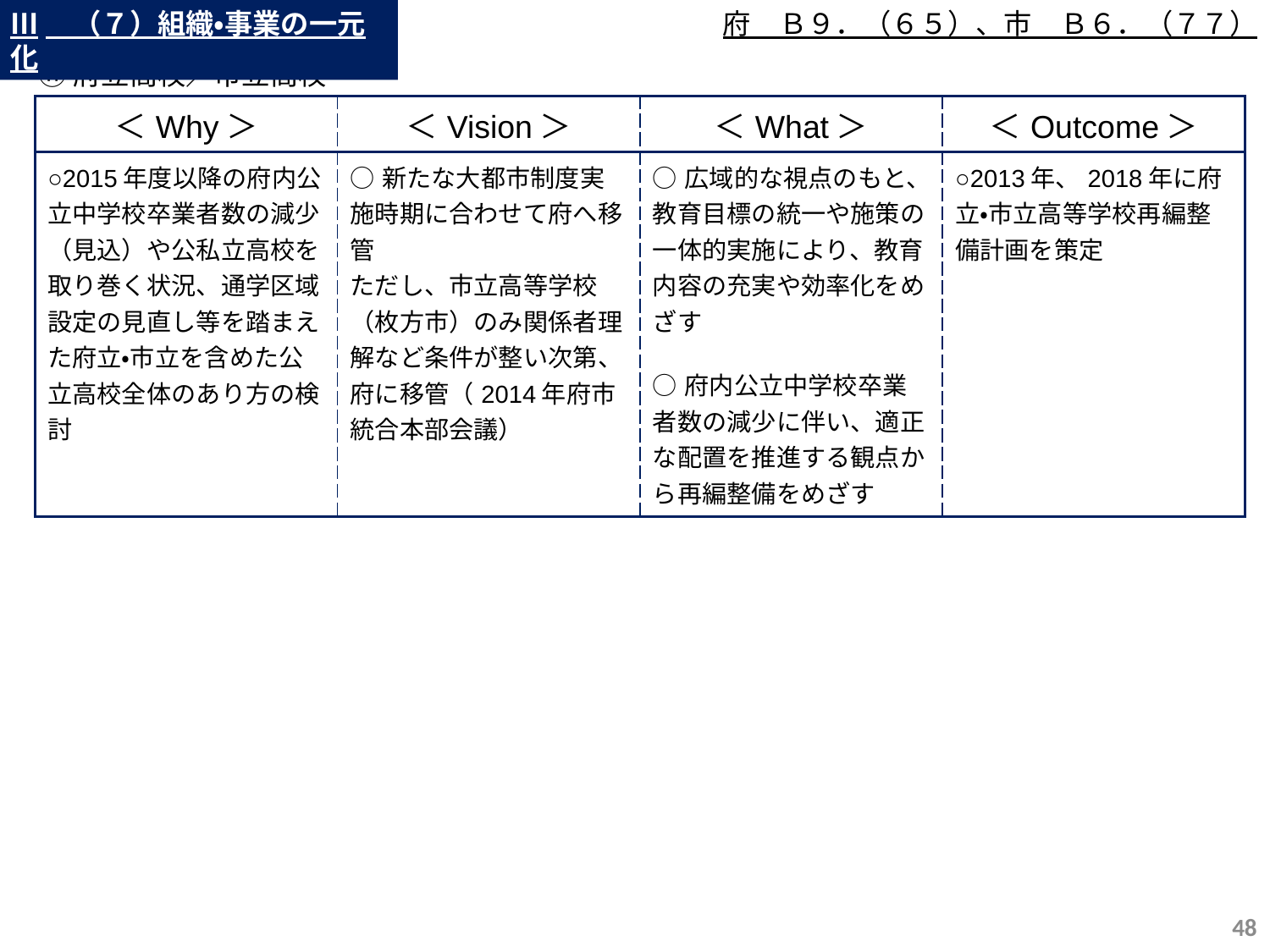

Ⅲ　（７）組織・事業の一元化
府　Ｂ９．（６５）、市　Ｂ６．（７７）
⑪府立高校／市立高校
| ＜Why＞ | ＜Vision＞ | ＜What＞ | ＜Outcome＞ |
| --- | --- | --- | --- |
| ○2015年度以降の府内公立中学校卒業者数の減少（見込）や公私立高校を取り巻く状況、通学区域設定の見直し等を踏まえた府立・市立を含めた公立高校全体のあり方の検討 | ○新たな大都市制度実施時期に合わせて府へ移管 ただし、市立高等学校（枚方市）のみ関係者理解など条件が整い次第、府に移管（2014年府市統合本部会議） | ○広域的な視点のもと、教育目標の統一や施策の一体的実施により、教育内容の充実や効率化をめざす ○府内公立中学校卒業者数の減少に伴い、適正な配置を推進する観点から再編整備をめざす | ○2013年、2018年に府立・市立高等学校再編整備計画を策定 |
48